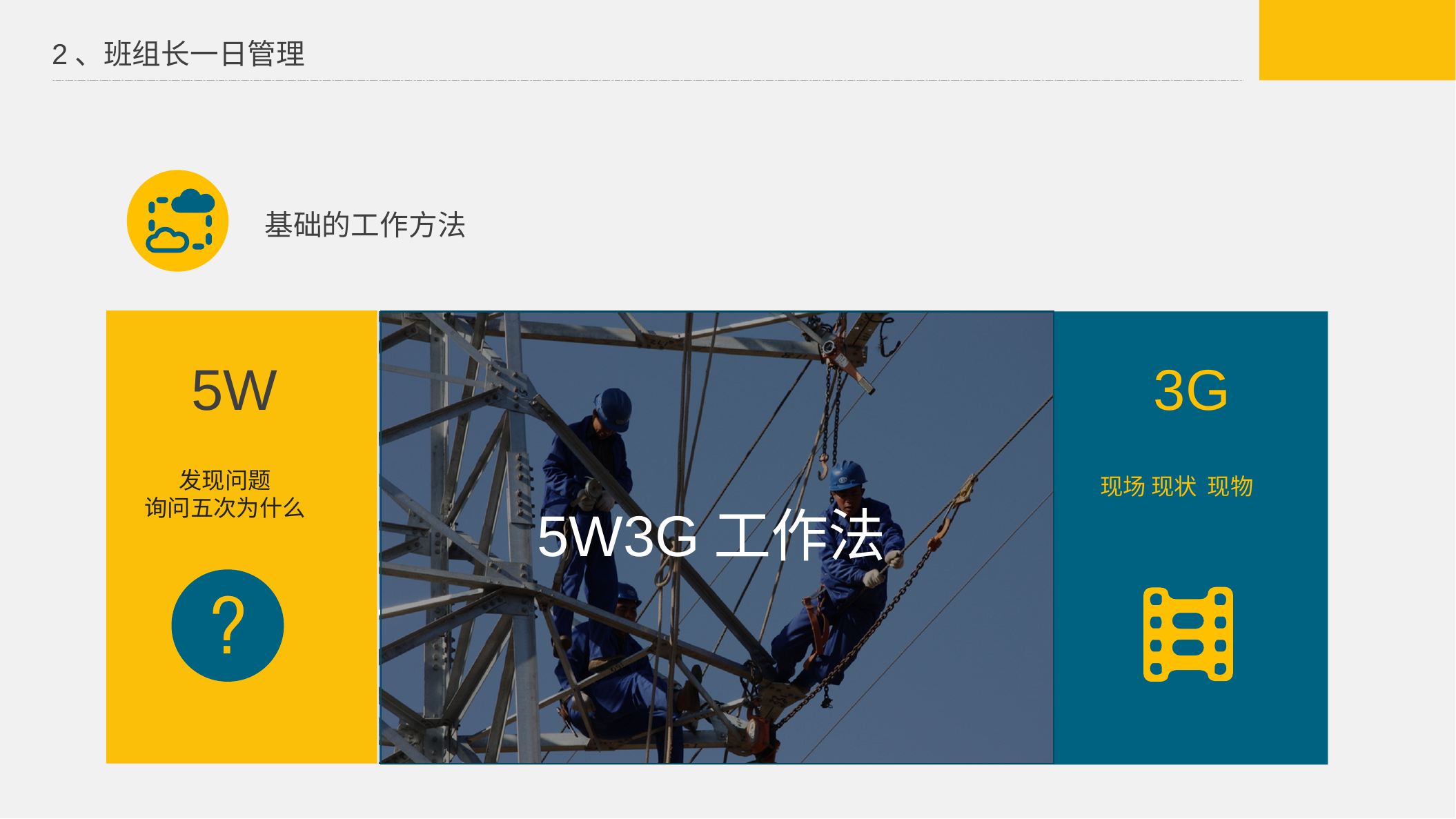

2、班组长一日管理

基础的工作方法

5W
3G
发现问题
询问五次为什么
现场 现状  现物
5W3G工作法